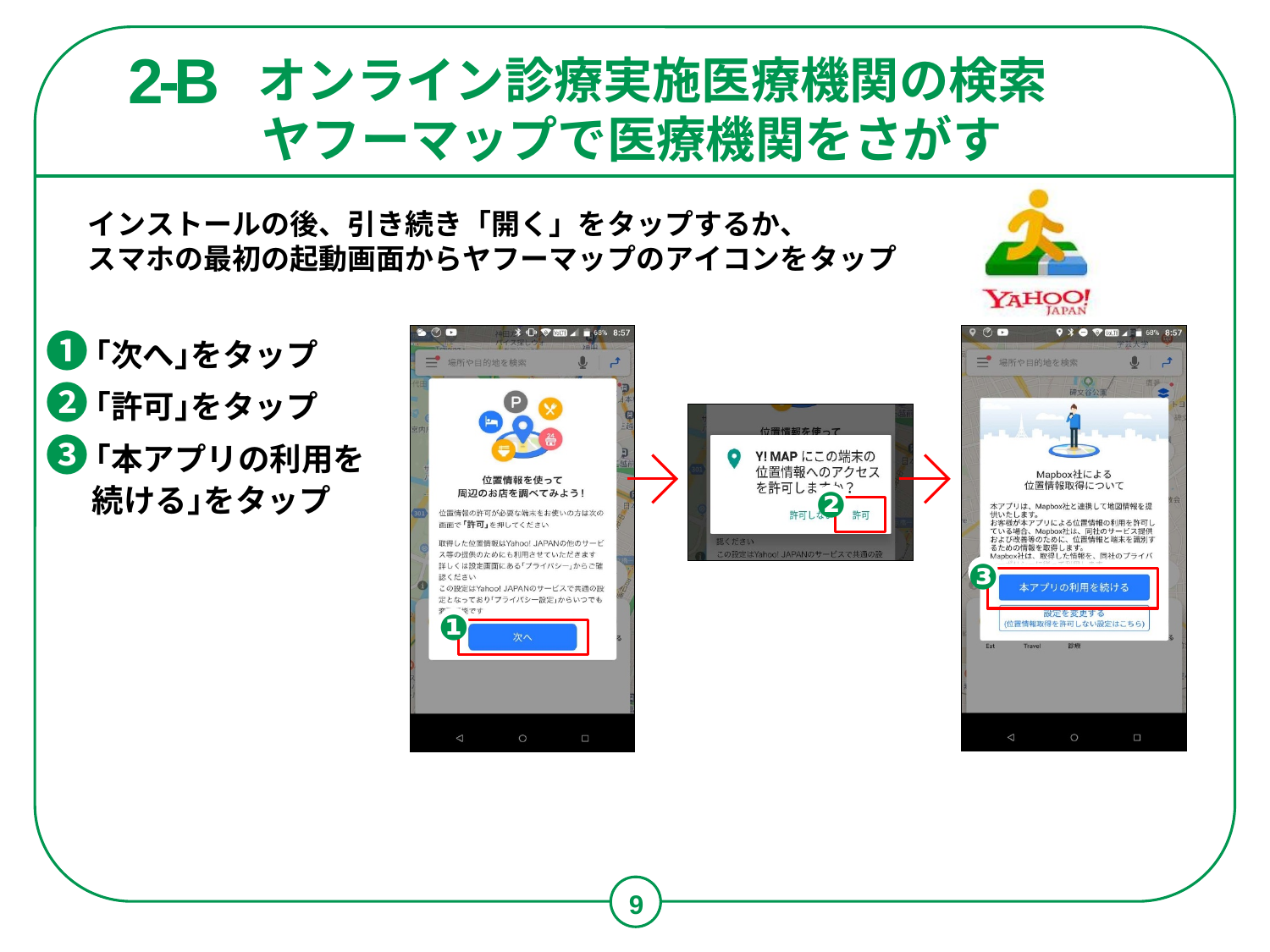

オンライン診療実施医療機関の検索
  ヤフーマップで医療機関をさがす
2-B

インストールの後、引き続き「開く」をタップするか、
スマホの最初の起動画面からヤフーマップのアイコンをタップ

❶	｢次へ｣をタップ
❷	｢許可｣をタップ
❸	｢本アプリの利用を
　  続ける｣をタップ

❷

❸

❶